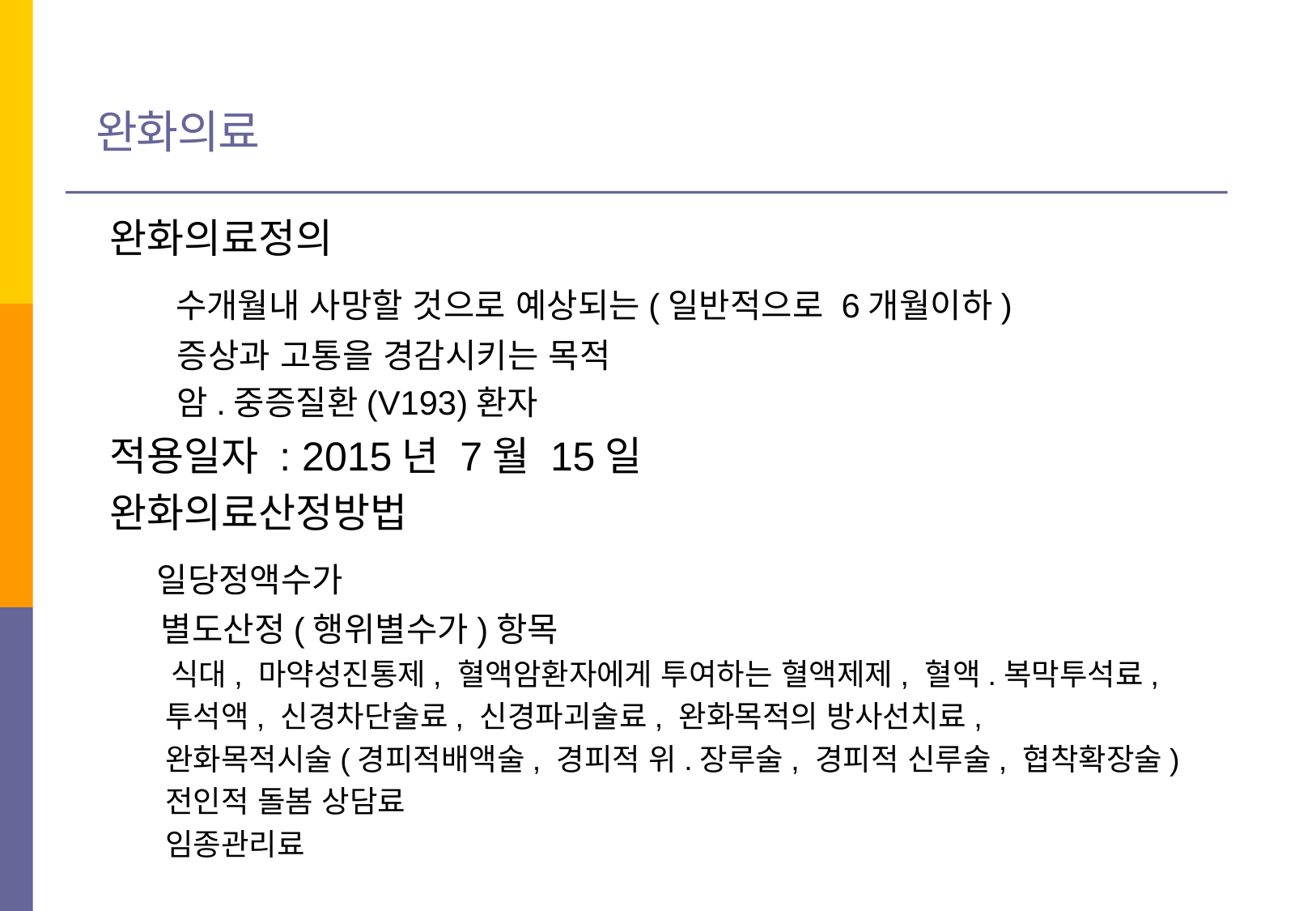

완화의료
완화의료정의
　  수개월내 사망할 것으로 예상되는(일반적으로 6개월이하)
　　증상과 고통을 경감시키는 목적
　　암.중증질환(V193)환자
적용일자 : 2015년 7월 15일
완화의료산정방법
　일당정액수가
 　별도산정(행위별수가)항목
　　 식대, 마약성진통제, 혈액암환자에게 투여하는 혈액제제, 혈액.복막투석료,
　   투석액, 신경차단술료, 신경파괴술료, 완화목적의 방사선치료,
　   완화목적시술(경피적배액술, 경피적 위.장루술, 경피적 신루술, 협착확장술)
　   전인적 돌봄 상담료
　   임종관리료